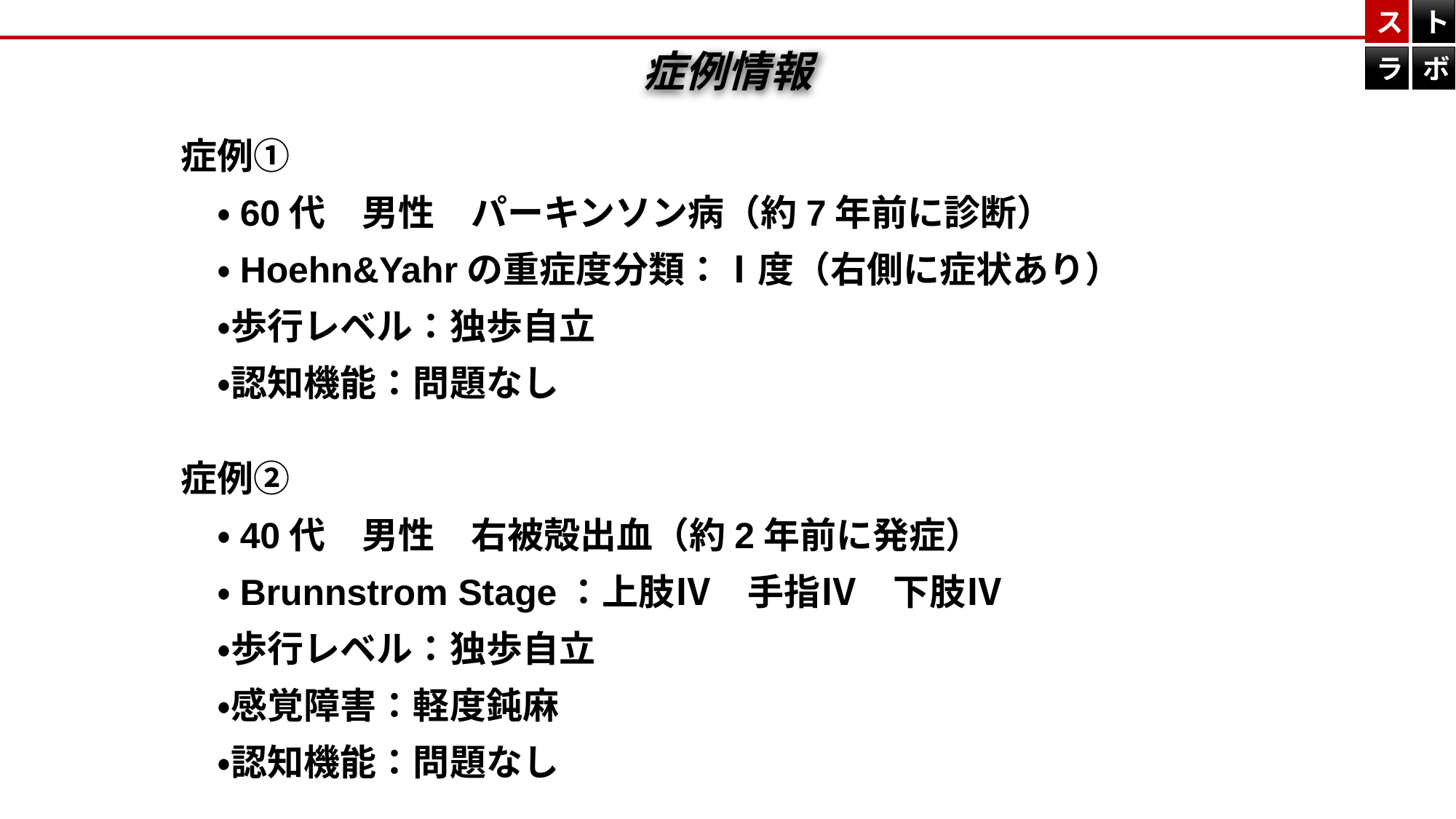

ス
ト
ラ
ボ
症例情報

症例①
　・60代　男性　パーキンソン病（約7年前に診断）
　・Hoehn&Yahrの重症度分類：Ⅰ度（右側に症状あり）
　・歩行レベル：独歩自立
　・認知機能：問題なし
症例②
　・40代　男性　右被殻出血（約2年前に発症）
　・Brunnstrom Stage：上肢Ⅳ　手指Ⅳ　下肢Ⅳ
　・歩行レベル：独歩自立
　・感覚障害：軽度鈍麻
　・認知機能：問題なし